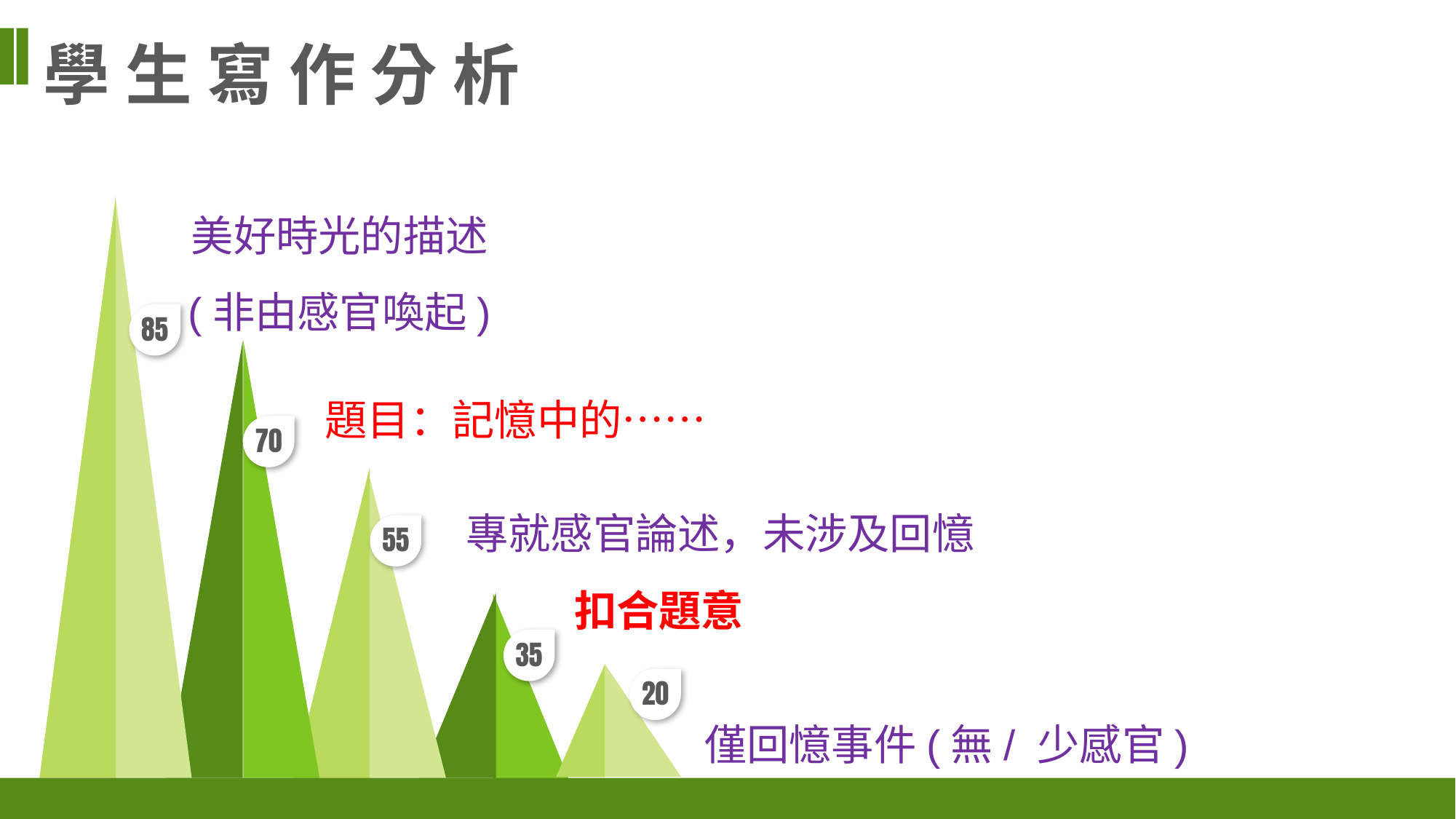

學 生 寫 作 分 析

美好時光的描述
(非由感官喚起)

85

題目：記憶中的……
70

專就感官論述，未涉及回憶

55
扣合題意

35

20
僅回憶事件(無/ 少感官)